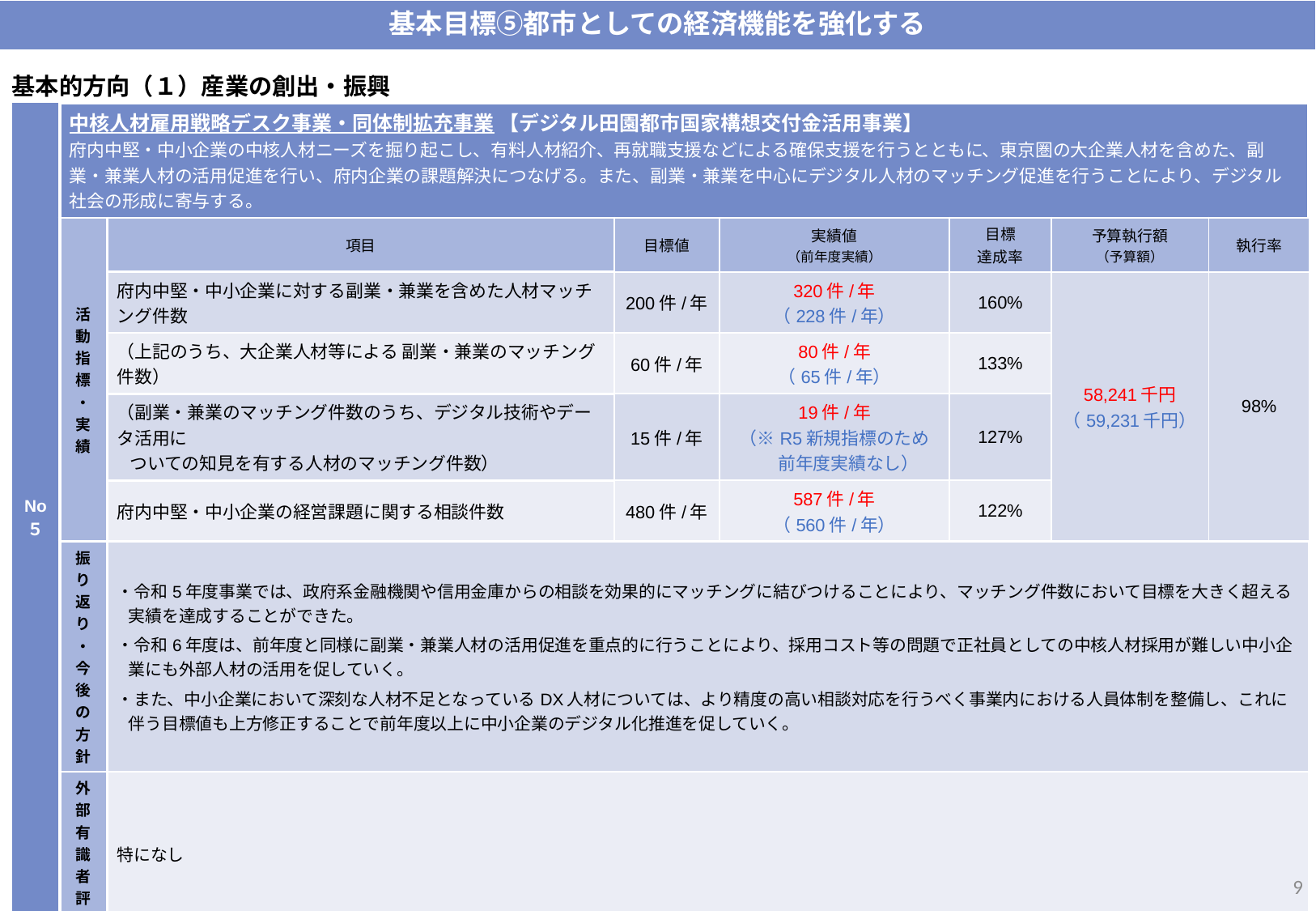

基本目標⑤都市としての経済機能を強化する
基本的方向（１）産業の創出・振興
| No ５ | 中核人材雇用戦略デスク事業・同体制拡充事業 【デジタル田園都市国家構想交付金活用事業】 府内中堅・中小企業の中核人材ニーズを掘り起こし、有料人材紹介、再就職支援などによる確保支援を行うとともに、東京圏の大企業人材を含めた、副業・兼業人材の活用促進を行い、府内企業の課題解決につなげる。また、副業・兼業を中心にデジタル人材のマッチング促進を行うことにより、デジタル社会の形成に寄与する。 |  |  |  |  |  |  |
| --- | --- | --- | --- | --- | --- | --- | --- |
|  | 活動指標・実績 | 項目 | 目標値 | 実績値 （前年度実績） | 目標 達成率 | 予算執行額 （予算額） | 執行率 |
|  |  | 府内中堅・中小企業に対する副業・兼業を含めた人材マッチング件数 | 200件/年 | 320件/年 （228件/年） | 160% | 58,241千円 （59,231千円） | 98% |
|  |  | （上記のうち、大企業人材等による 副業・兼業のマッチング件数） | 60件/年 | 80件/年 （65件/年） | 133% |  |  |
|  |  | （副業・兼業のマッチング件数のうち、デジタル技術やデータ活用に ついての知見を有する人材のマッチング件数） | 15件/年 | 19件/年 （※R5新規指標のため 前年度実績なし） | 127% |  |  |
|  |  | 府内中堅・中小企業の経営課題に関する相談件数 | 480件/年 | 587件/年 （560件/年） | 122% |  |  |
|  | 振り返り・ 今後の方針 | ・令和5年度事業では、政府系金融機関や信用金庫からの相談を効果的にマッチングに結びつけることにより、マッチング件数において目標を大きく超える実績を達成することができた。 ・令和6年度は、前年度と同様に副業・兼業人材の活用促進を重点的に行うことにより、採用コスト等の問題で正社員としての中核人材採用が難しい中小企業にも外部人材の活用を促していく。 ・また、中小企業において深刻な人材不足となっているDX人材については、より精度の高い相談対応を行うべく事業内における人員体制を整備し、これに伴う目標値も上方修正することで前年度以上に中小企業のデジタル化推進を促していく。 |  |  |  |  |  |
|  | 外部有識者評価 | 特になし |  |  |  |  |  |
9